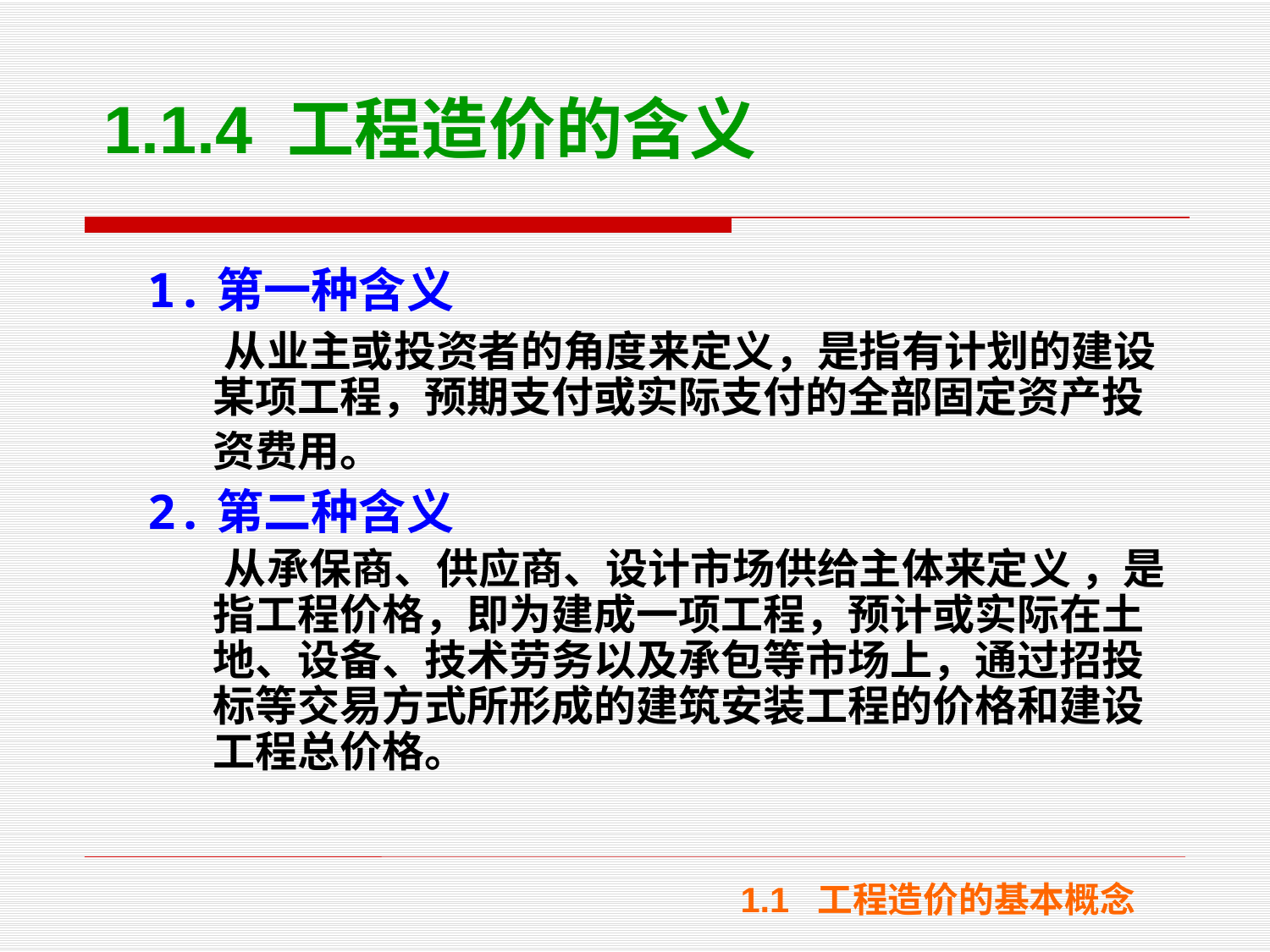

# 1.1.4 工程造价的含义
1.第一种含义
       从业主或投资者的角度来定义，是指有计划的建设某项工程，预期支付或实际支付的全部固定资产投资费用。
2.第二种含义
       从承保商、供应商、设计市场供给主体来定义 ，是指工程价格，即为建成一项工程，预计或实际在土地、设备、技术劳务以及承包等市场上，通过招投标等交易方式所形成的建筑安装工程的价格和建设工程总价格。
1.1  工程造价的基本概念